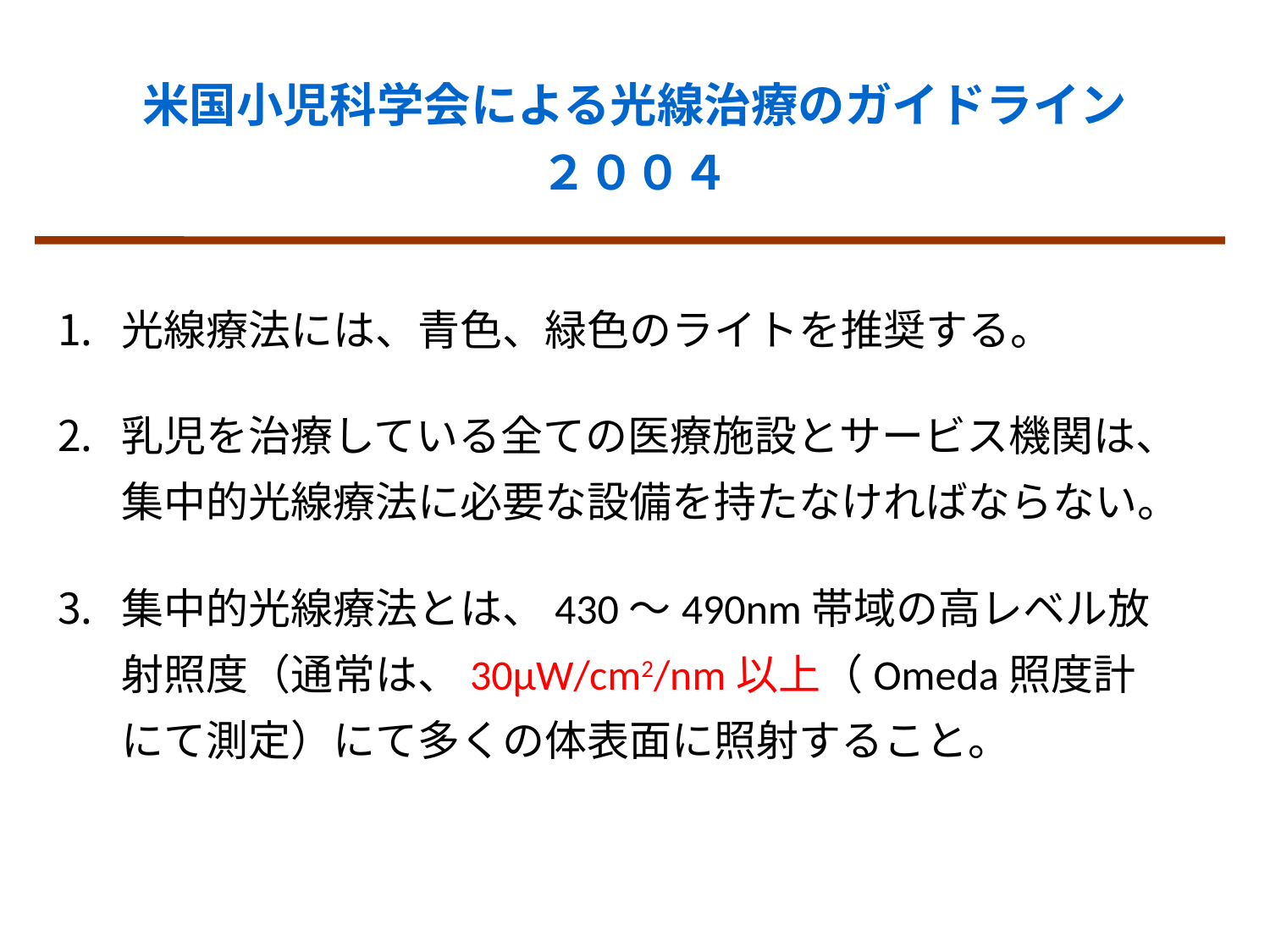

# 米国小児科学会による光線治療のガイドライン ２００４

光線療法には、青色、緑色のライトを推奨する。
乳児を治療している全ての医療施設とサービス機関は、集中的光線療法に必要な設備を持たなければならない。
集中的光線療法とは、430～490nm帯域の高レベル放射照度（通常は、30μW/cm2/nm以上（Omeda照度計にて測定）にて多くの体表面に照射すること。